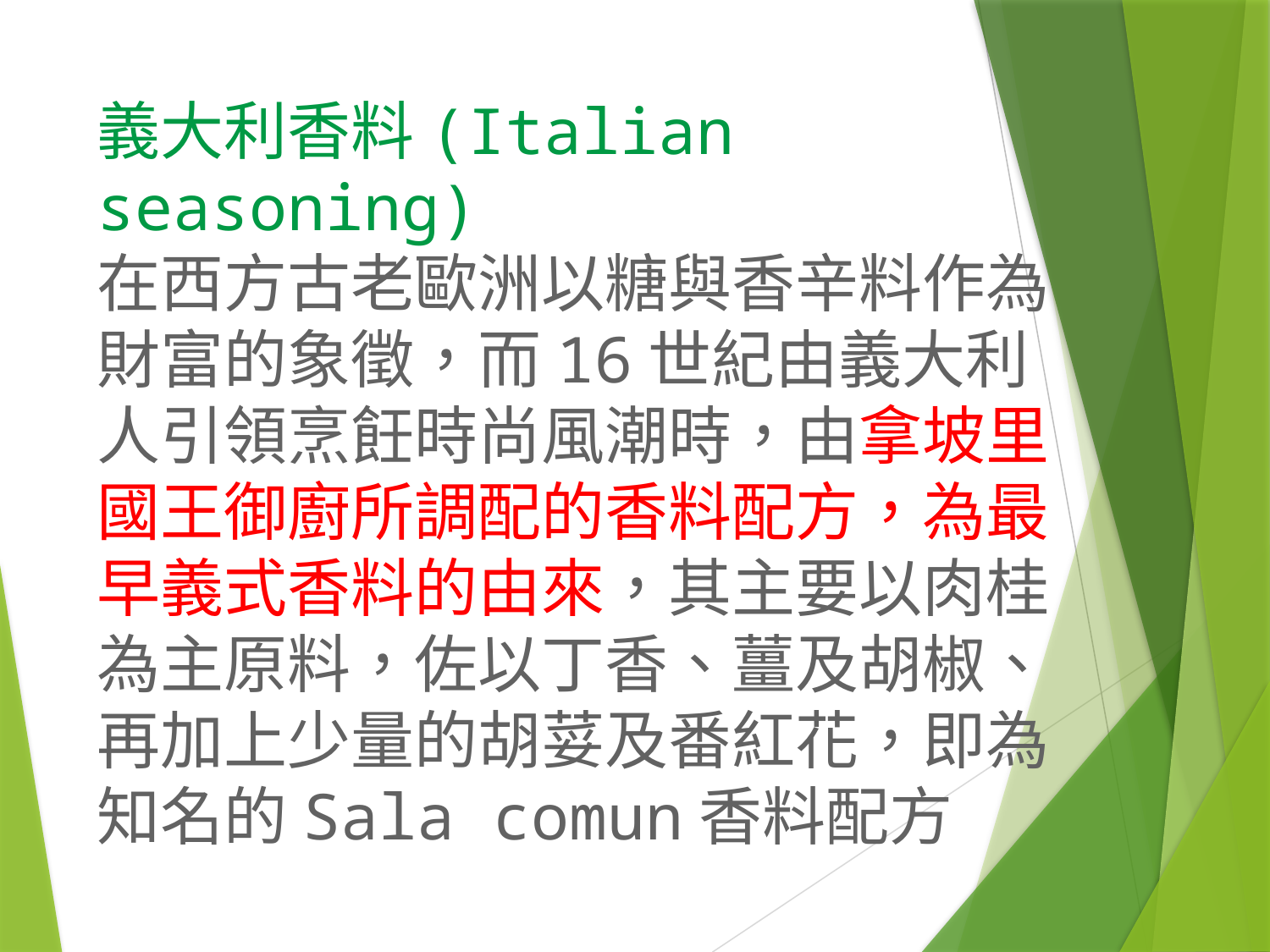

# 義大利香料(Italian seasoning) 在西方古老歐洲以糖與香辛料作為財富的象徵，而16世紀由義大利人引領烹飪時尚風潮時，由拿坡里國王御廚所調配的香料配方，為最早義式香料的由來，其主要以肉桂為主原料，佐以丁香、薑及胡椒、再加上少量的胡荽及番紅花，即為知名的Sala comun香料配方